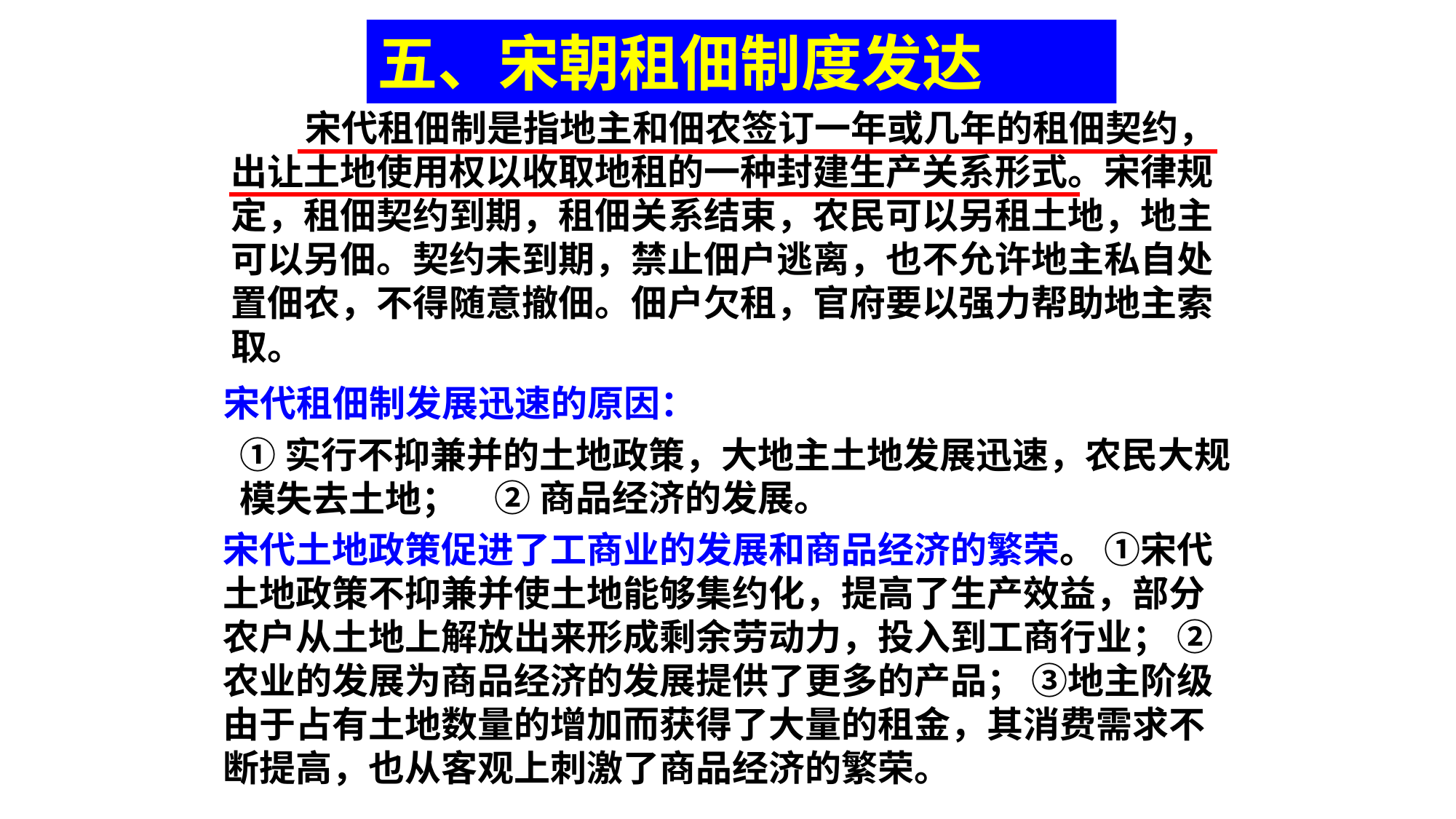

五、宋朝租佃制度发达
        宋代租佃制是指地主和佃农签订一年或几年的租佃契约，出让土地使用权以收取地租的一种封建生产关系形式。宋律规定，租佃契约到期，租佃关系结束，农民可以另租土地，地主可以另佃。契约未到期，禁止佃户逃离，也不允许地主私自处置佃农，不得随意撤佃。佃户欠租，官府要以强力帮助地主索取。
宋代租佃制发展迅速的原因：
①实行不抑兼并的土地政策，大地主土地发展迅速，农民大规模失去土地；
②商品经济的发展。
宋代土地政策促进了工商业的发展和商品经济的繁荣。 ①宋代土地政策不抑兼并使土地能够集约化，提高了生产效益，部分农户从土地上解放出来形成剩余劳动力，投入到工商行业； ②农业的发展为商品经济的发展提供了更多的产品； ③地主阶级由于占有土地数量的增加而获得了大量的租金，其消费需求不断提高，也从客观上刺激了商品经济的繁荣。